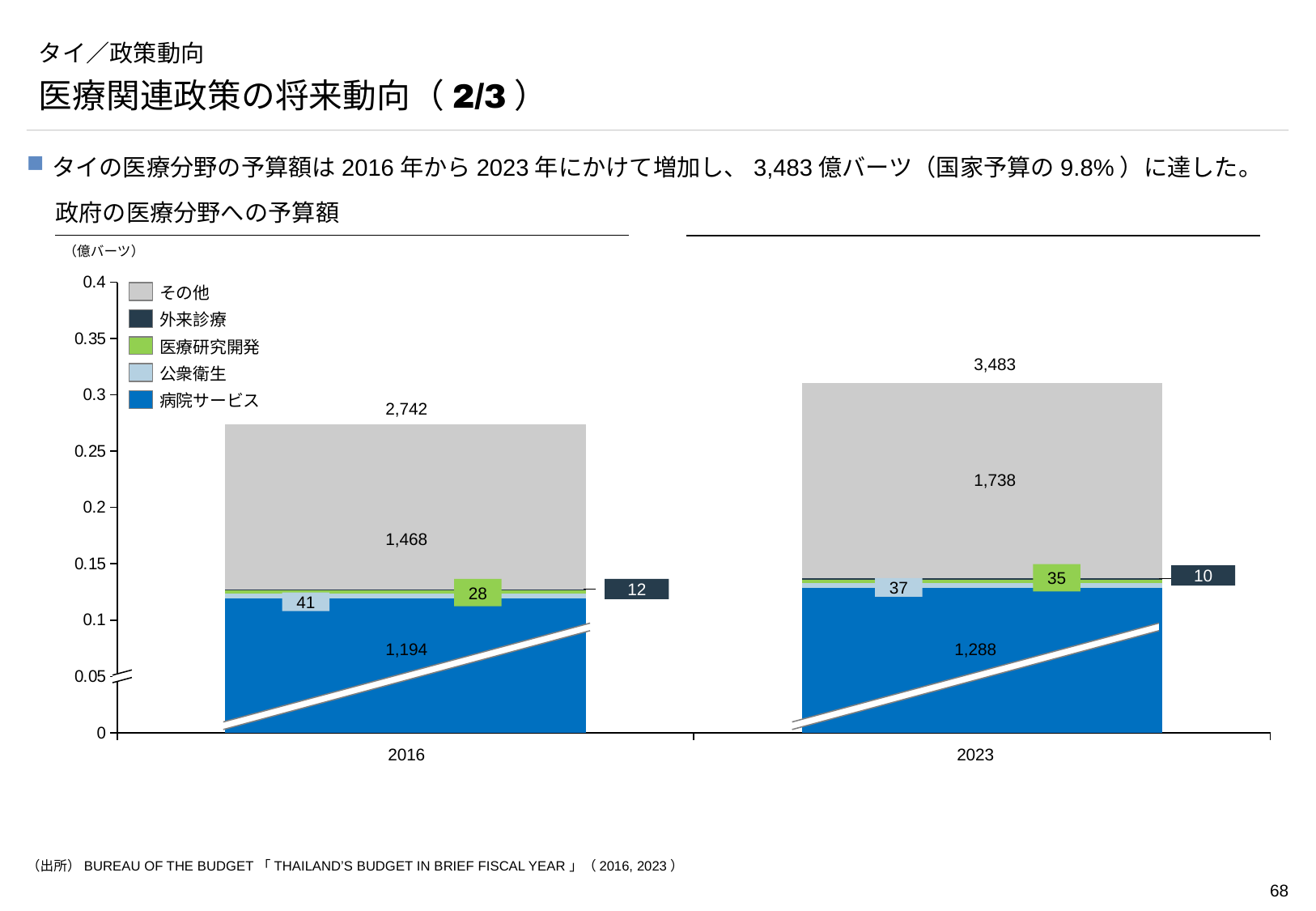

# タイ／政策動向
医療関連政策の将来動向（2/3）
タイの医療分野の予算額は2016年から2023年にかけて増加し、3,483億バーツ（国家予算の9.8%）に達した。
政府の医療分野への予算額
（億バーツ）

### Chart

| Category |  |  |  |  |  |
|---|---|---|---|---|---|
その他

外来診療

医療研究開発

3,483
公衆衛生

病院サービス

2,742
1,738
1,468
35
10
37
12
28
41

1,194
1,288

2016
2023
（出所）BUREAU OF THE BUDGET「THAILAND’S BUDGET IN BRIEF FISCAL YEAR」（2016, 2023）